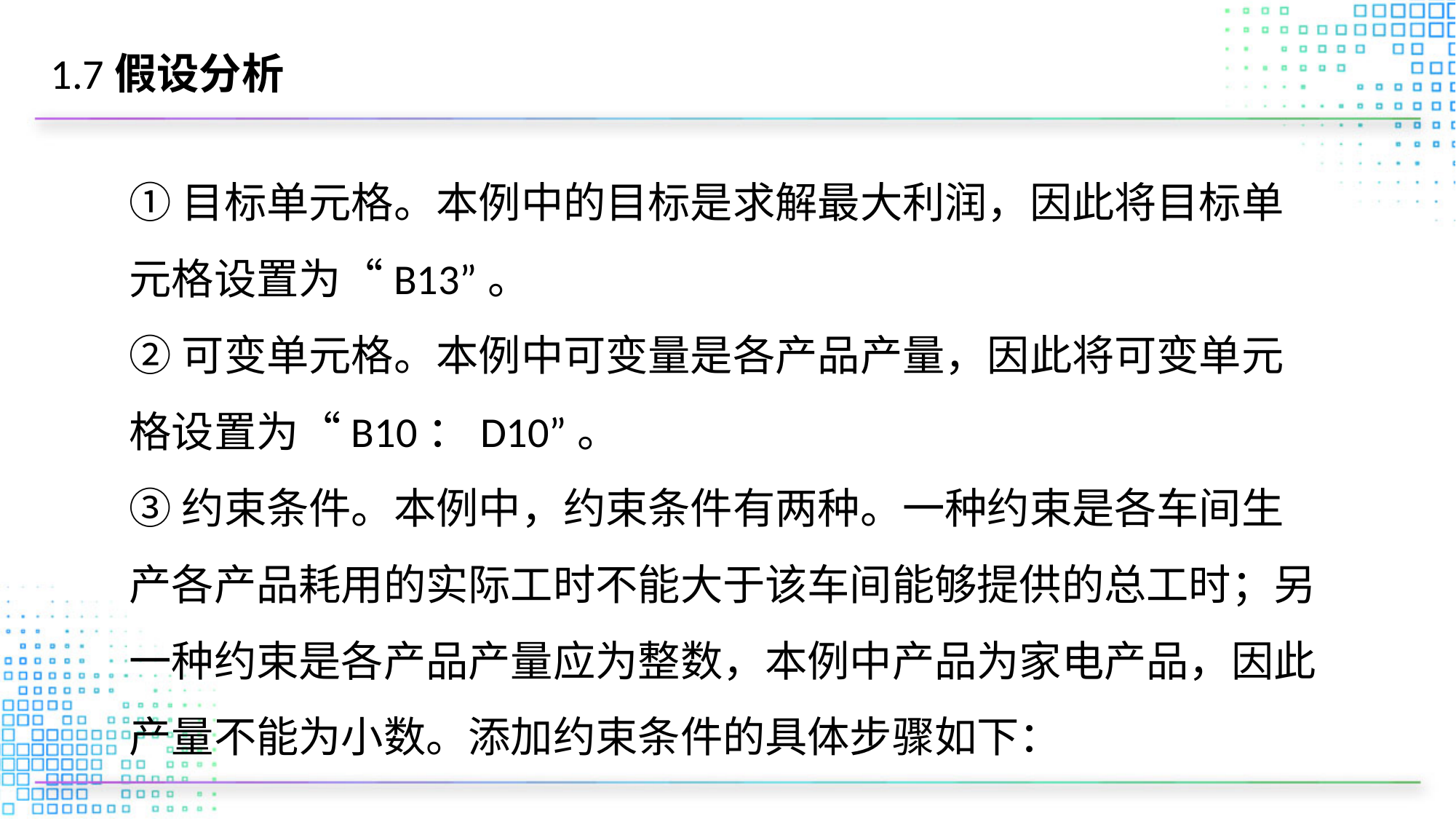

# 1.7假设分析
①目标单元格。本例中的目标是求解最大利润，因此将目标单元格设置为“B13”。
②可变单元格。本例中可变量是各产品产量，因此将可变单元格设置为“B10：D10”。
③约束条件。本例中，约束条件有两种。一种约束是各车间生产各产品耗用的实际工时不能大于该车间能够提供的总工时；另一种约束是各产品产量应为整数，本例中产品为家电产品，因此产量不能为小数。添加约束条件的具体步骤如下：